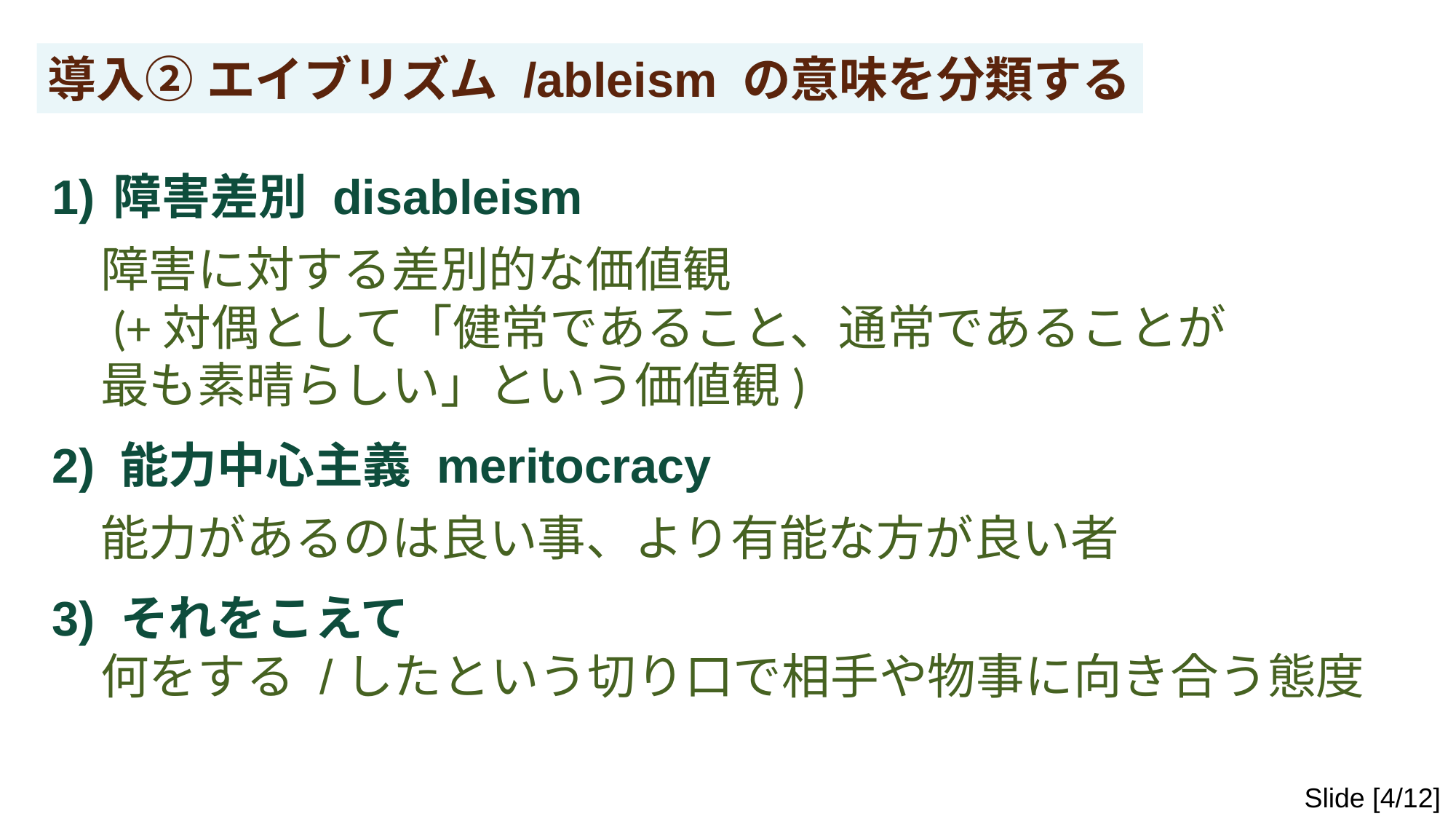

導入② エイブリズム /ableism の意味を分類する
障害差別 disableism

　障害に対する差別的な価値観
　(+対偶として「健常であること、通常であることが
　最も素晴らしい」という価値観)

2) 能力中心主義 meritocracy

　能力があるのは良い事、より有能な方が良い者

3) それをこえて
　何をする /したという切り口で相手や物事に向き合う態度